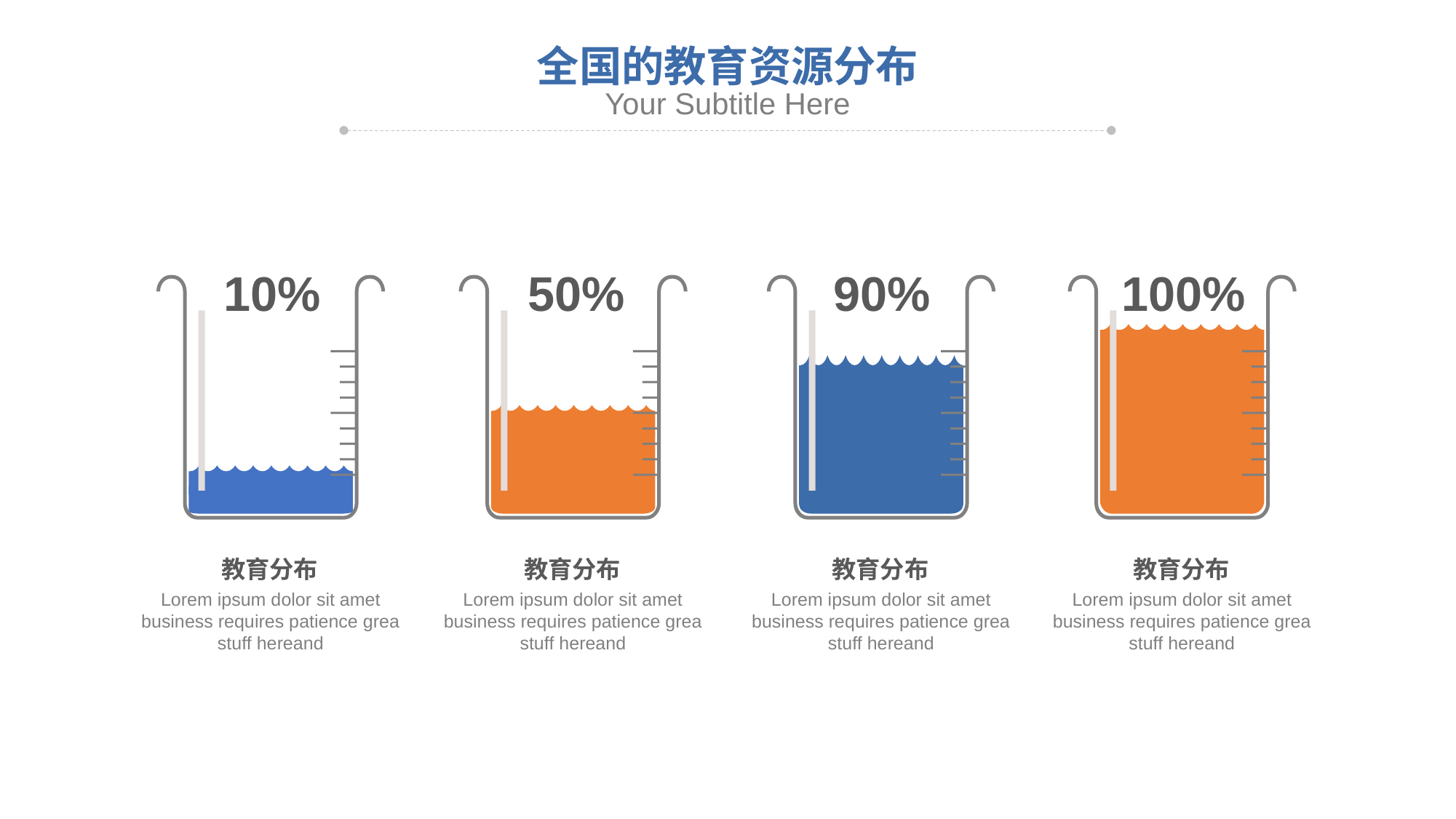

全国的教育资源分布
Your Subtitle Here
10%
50%
90%
100%

教育分布
Lorem ipsum dolor sit amet business requires patience grea stuff hereand
教育分布
Lorem ipsum dolor sit amet business requires patience grea stuff hereand
教育分布
Lorem ipsum dolor sit amet business requires patience grea stuff hereand
教育分布
Lorem ipsum dolor sit amet business requires patience grea stuff hereand